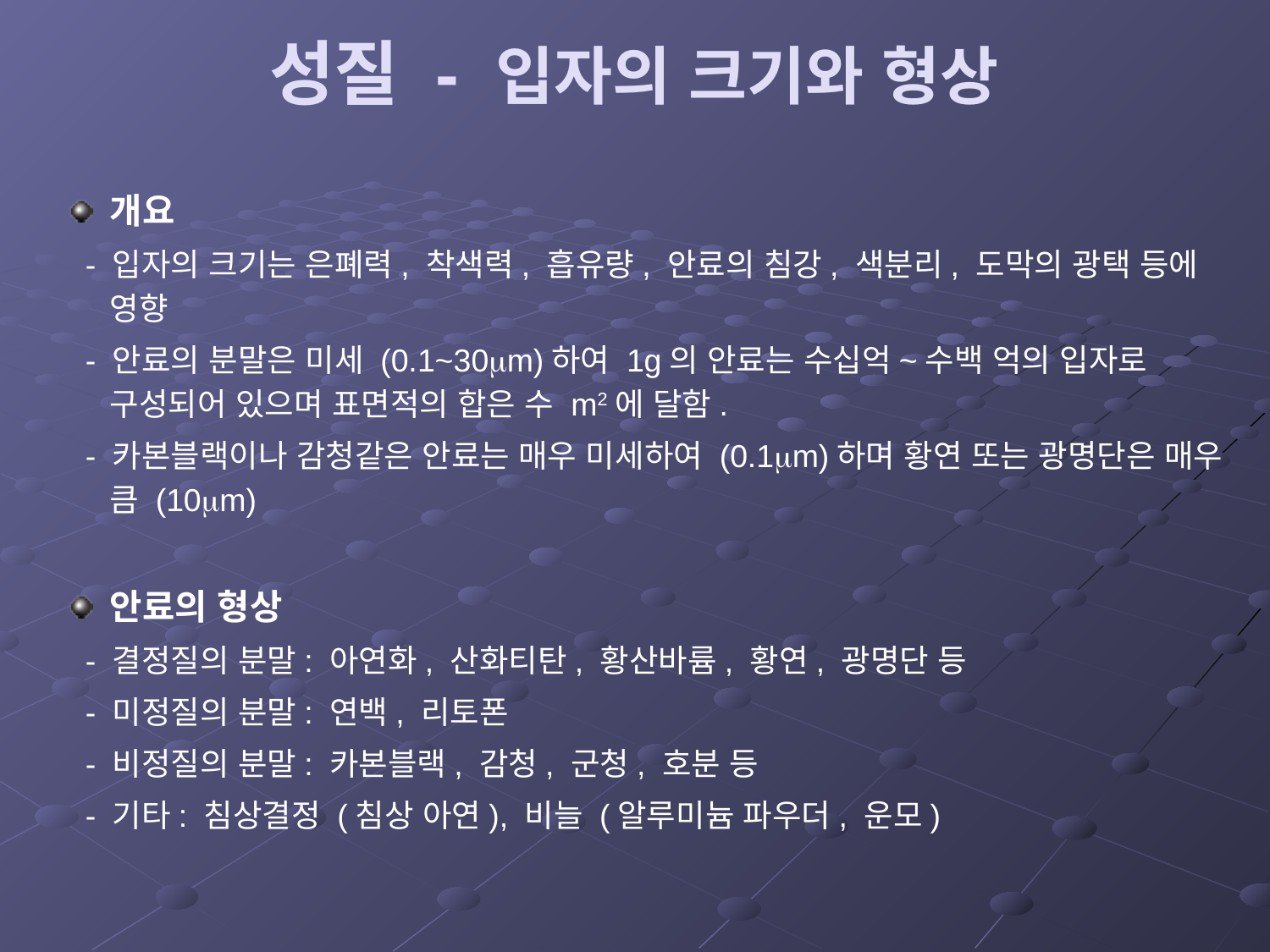

# 성질 - 입자의 크기와 형상
개요
  - 입자의 크기는 은폐력, 착색력, 흡유량, 안료의 침강, 색분리, 도막의 광택 등에 영향
  - 안료의 분말은 미세 (0.1~30μm)하여 1g의 안료는 수십억~수백 억의 입자로 구성되어 있으며 표면적의 합은 수 m2에 달함.
  - 카본블랙이나 감청같은 안료는 매우 미세하여 (0.1μm)하며 황연 또는 광명단은 매우 큼 (10μm)

안료의 형상
  - 결정질의 분말: 아연화, 산화티탄, 황산바륨, 황연, 광명단 등
  - 미정질의 분말: 연백, 리토폰
  - 비정질의 분말: 카본블랙, 감청, 군청, 호분 등
  - 기타: 침상결정 (침상 아연), 비늘 (알루미늄 파우더, 운모)